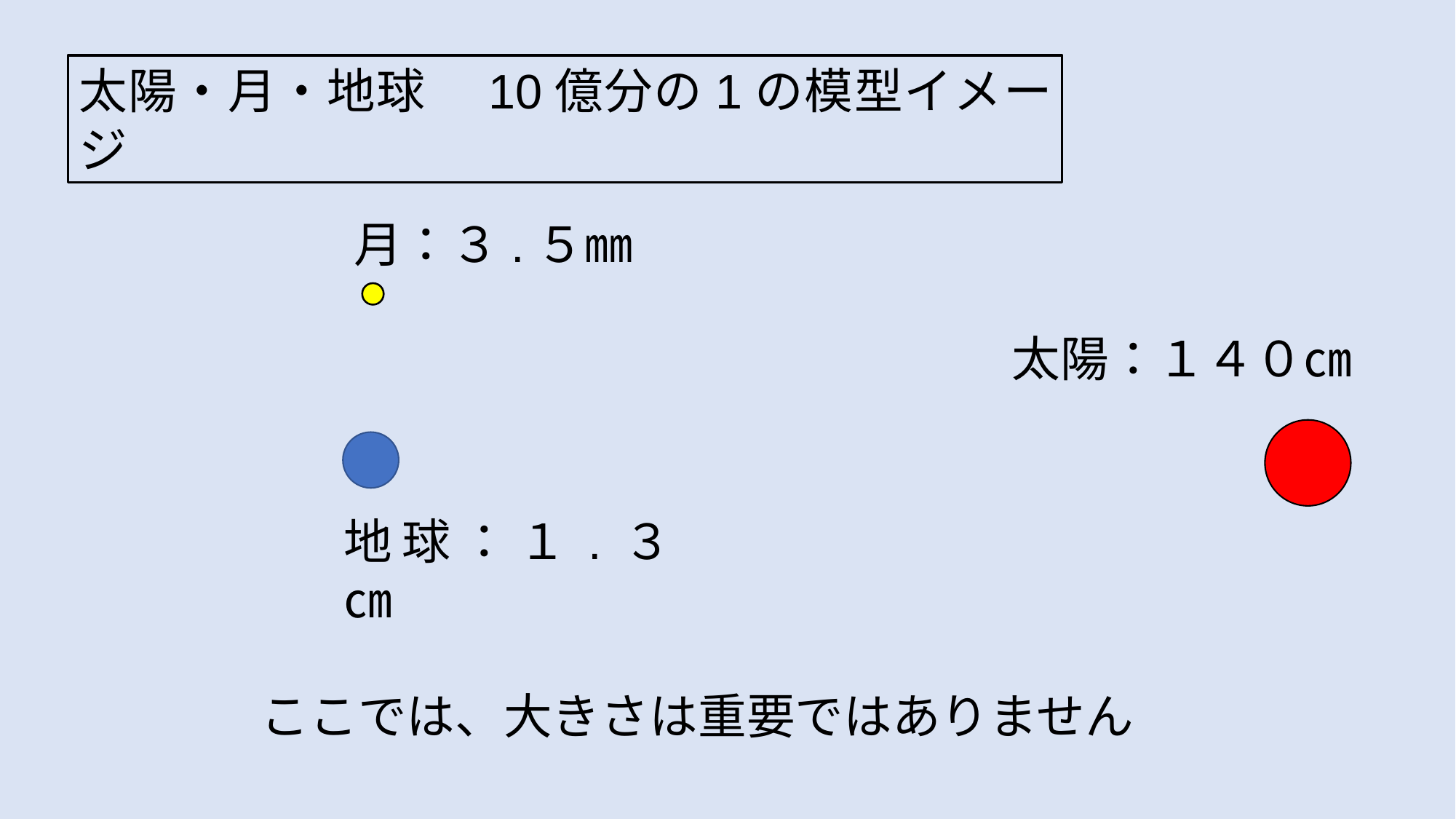

太陽・月・地球　10億分の1の模型イメージ
月：３.５㎜

太陽：１４０㎝

地球：１.３㎝
ここでは、大きさは重要ではありません